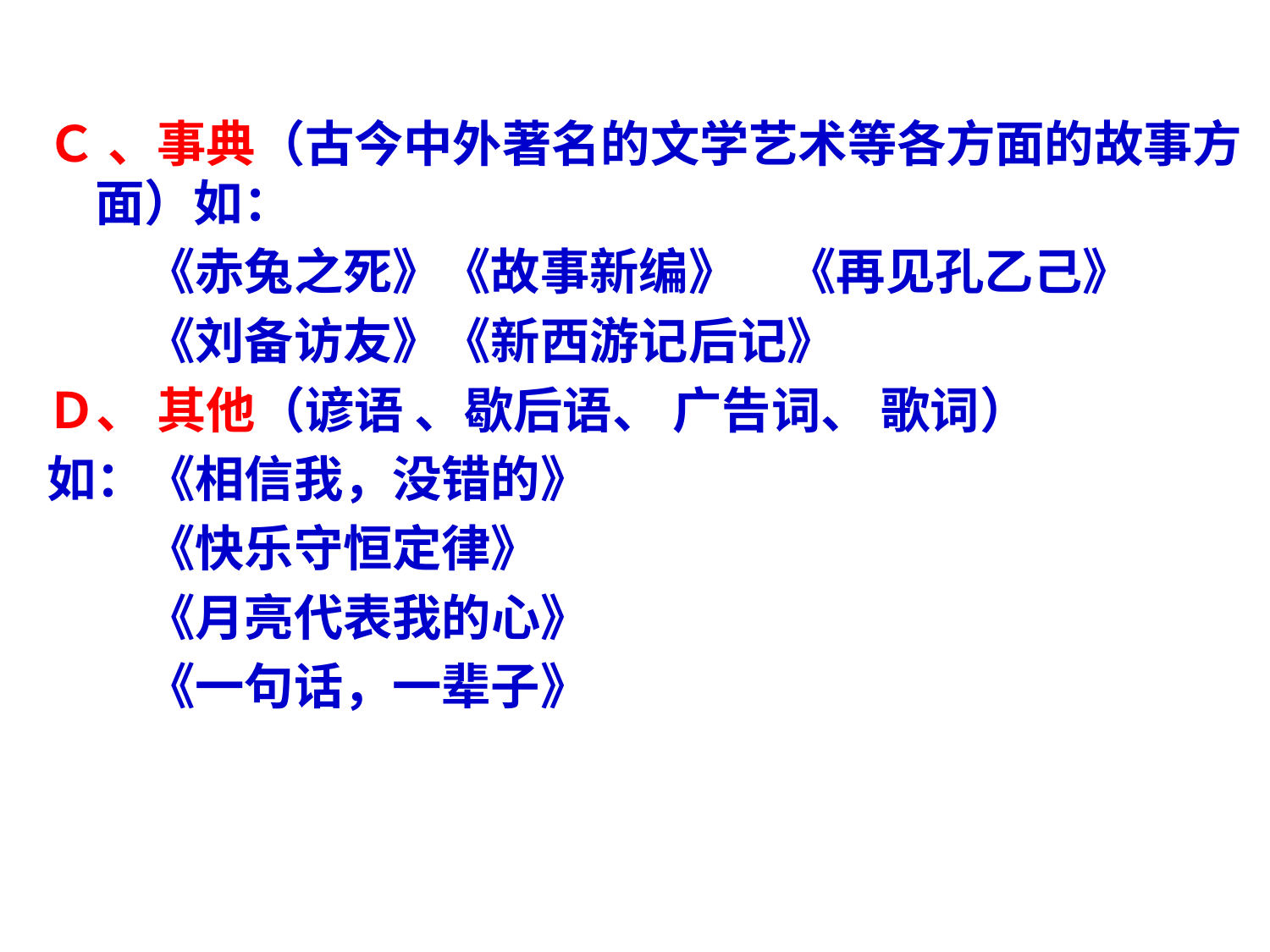

Ｃ 、事典（古今中外著名的文学艺术等各方面的故事方面）如：
　　《赤兔之死》《故事新编》　《再见孔乙己》
　　《刘备访友》《新西游记后记》
Ｄ、 其他（谚语 、歇后语、 广告词、 歌词）
如：《相信我，没错的》
　　《快乐守恒定律》
　　《月亮代表我的心》
　　《一句话，一辈子》